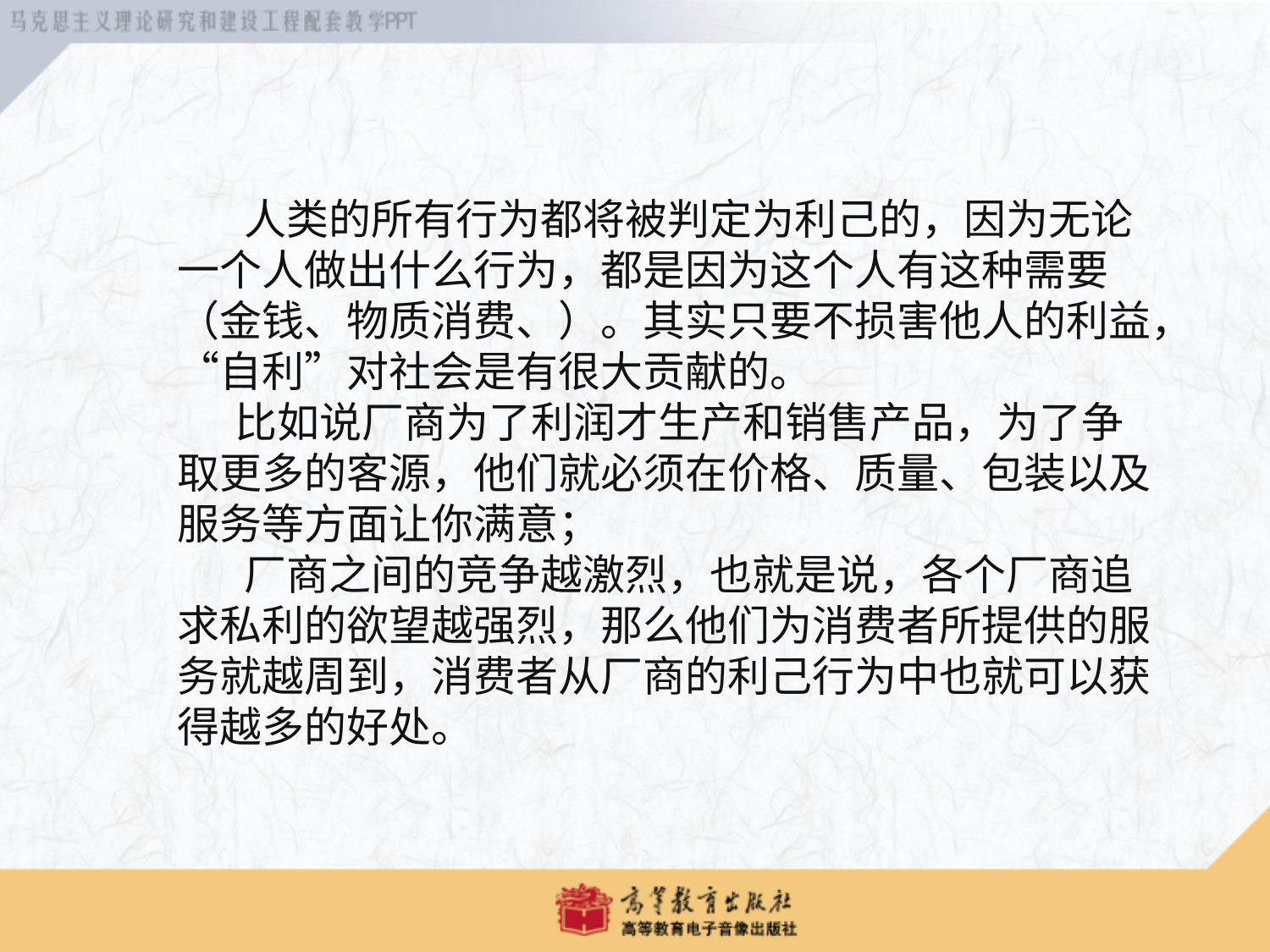

人类的所有行为都将被判定为利己的，因为无论一个人做出什么行为，都是因为这个人有这种需要（金钱、物质消费、）。其实只要不损害他人的利益，“自利”对社会是有很大贡献的。
     比如说厂商为了利润才生产和销售产品，为了争取更多的客源，他们就必须在价格、质量、包装以及服务等方面让你满意；
      厂商之间的竞争越激烈，也就是说，各个厂商追求私利的欲望越强烈，那么他们为消费者所提供的服务就越周到，消费者从厂商的利己行为中也就可以获得越多的好处。